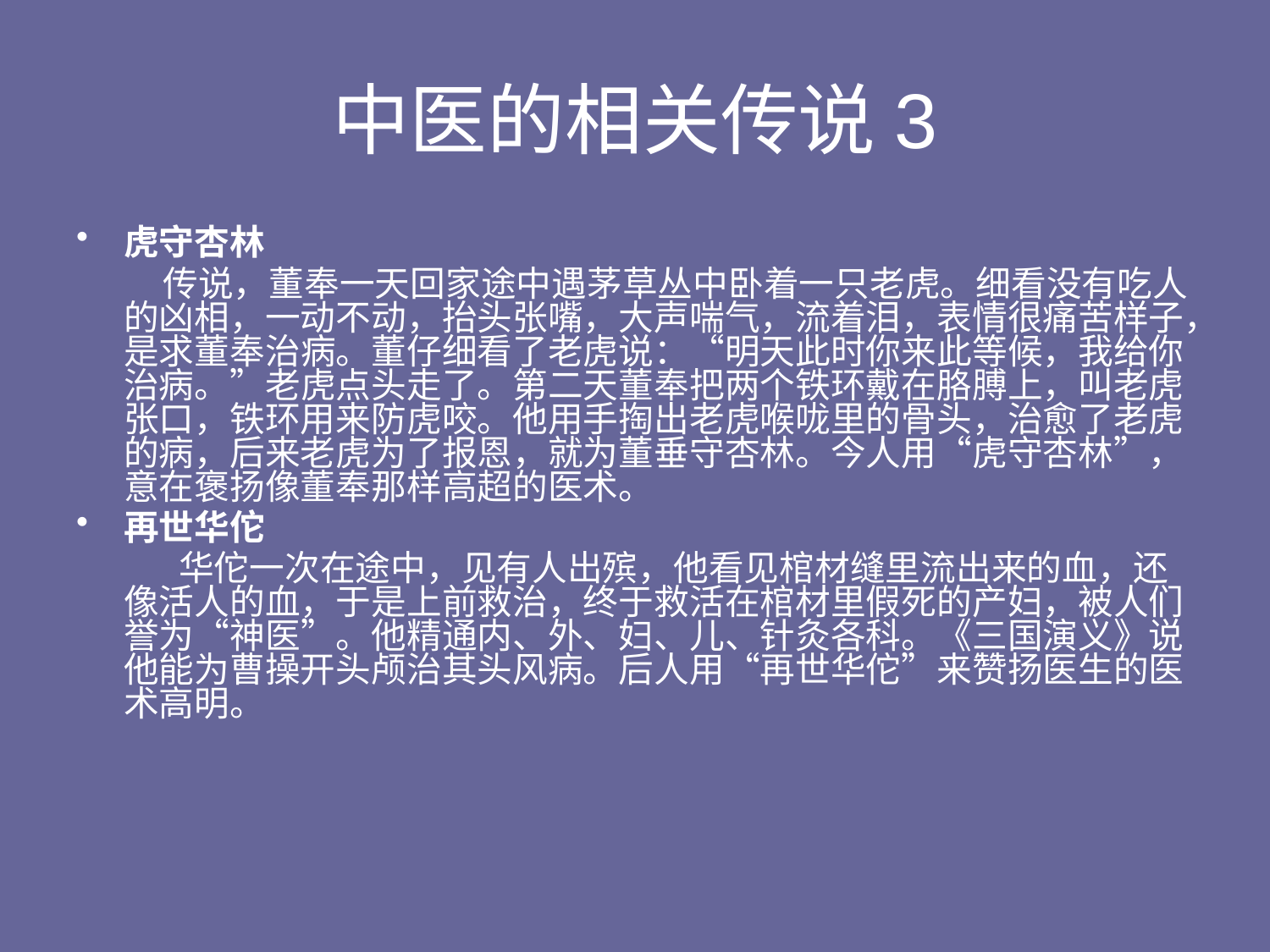

# 中医的相关传说3
虎守杏林
          传说，董奉一天回家途中遇茅草丛中卧着一只老虎。细看没有吃人的凶相，一动不动，抬头张嘴，大声喘气，流着泪，表情很痛苦样子，是求董奉治病。董仔细看了老虎说：“明天此时你来此等候，我给你治病。”老虎点头走了。第二天董奉把两个铁环戴在胳膊上，叫老虎张口，铁环用来防虎咬。他用手掏出老虎喉咙里的骨头，治愈了老虎的病，后来老虎为了报恩，就为董垂守杏林。今人用“虎守杏林”，意在褒扬像董奉那样高超的医术。
再世华佗
            华佗一次在途中，见有人出殡，他看见棺材缝里流出来的血，还像活人的血，于是上前救治，终于救活在棺材里假死的产妇，被人们誉为“神医”。他精通内、外、妇、儿、针灸各科。《三国演义》说他能为曹操开头颅治其头风病。后人用“再世华佗”来赞扬医生的医术高明。